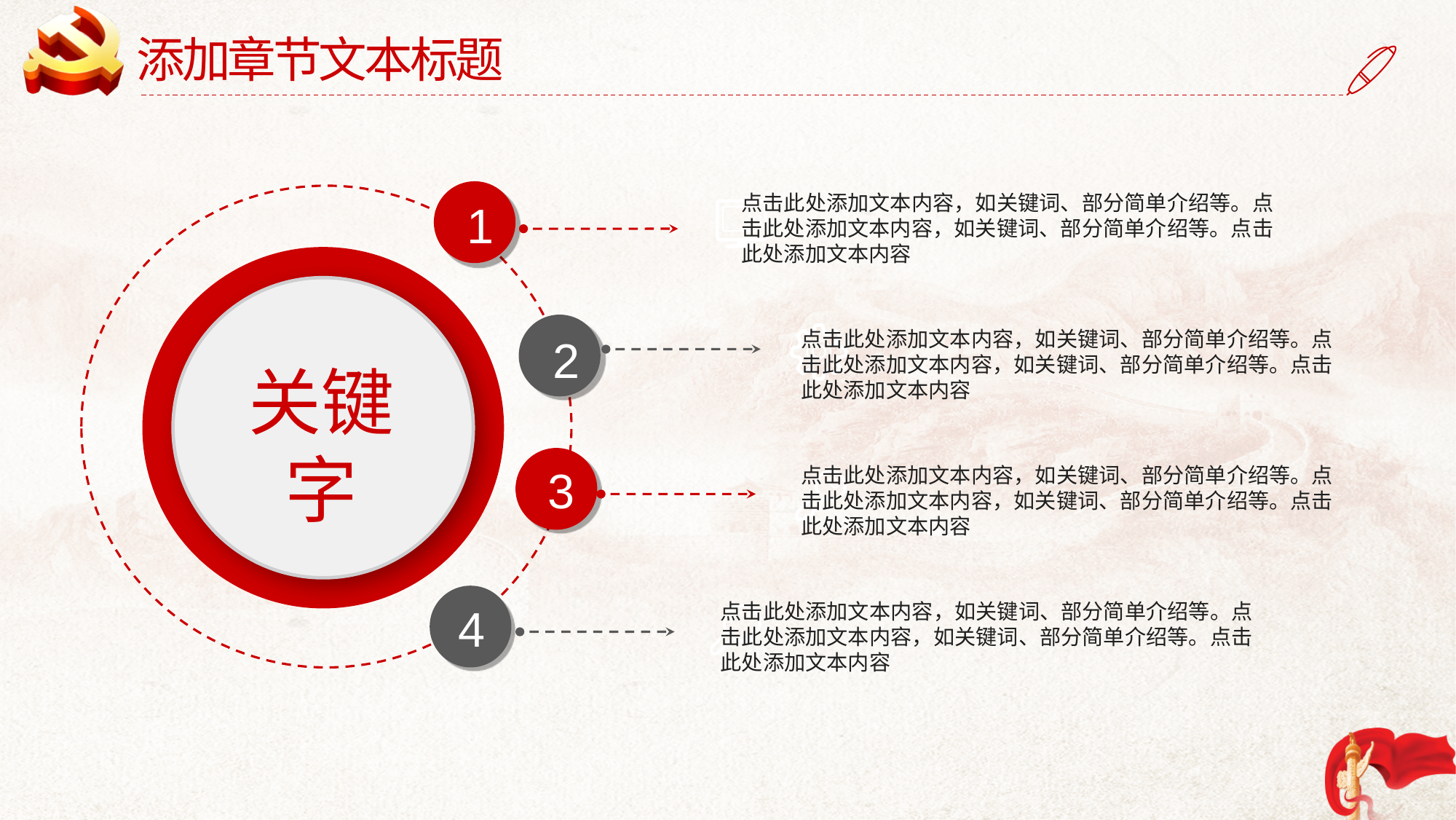

添加章节文本标题

点击此处添加文本内容，如关键词、部分简单介绍等。点击此处添加文本内容，如关键词、部分简单介绍等。点击此处添加文本内容

1

100%

点击此处添加文本内容，如关键词、部分简单介绍等。点击此处添加文本内容，如关键词、部分简单介绍等。点击此处添加文本内容

2

关键
字

3
点击此处添加文本内容，如关键词、部分简单介绍等。点击此处添加文本内容，如关键词、部分简单介绍等。点击此处添加文本内容

点击此处添加文本内容，如关键词、部分简单介绍等。点击此处添加文本内容，如关键词、部分简单介绍等。点击此处添加文本内容

4